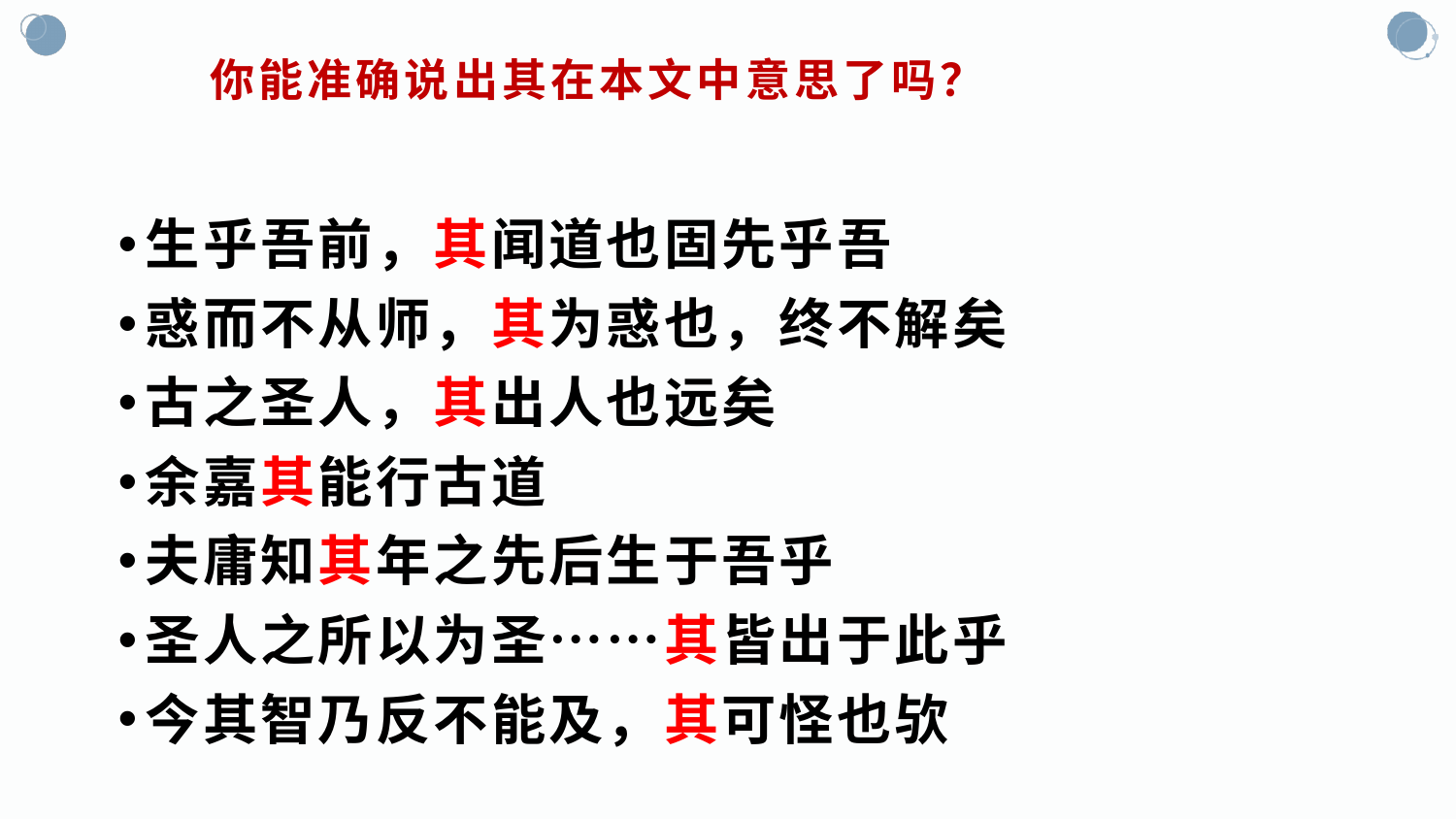

# 你能准确说出其在本文中意思了吗？

生乎吾前，其闻道也固先乎吾
惑而不从师，其为惑也，终不解矣
古之圣人，其出人也远矣
余嘉其能行古道
夫庸知其年之先后生于吾乎
圣人之所以为圣……其皆出于此乎
今其智乃反不能及，其可怪也欤